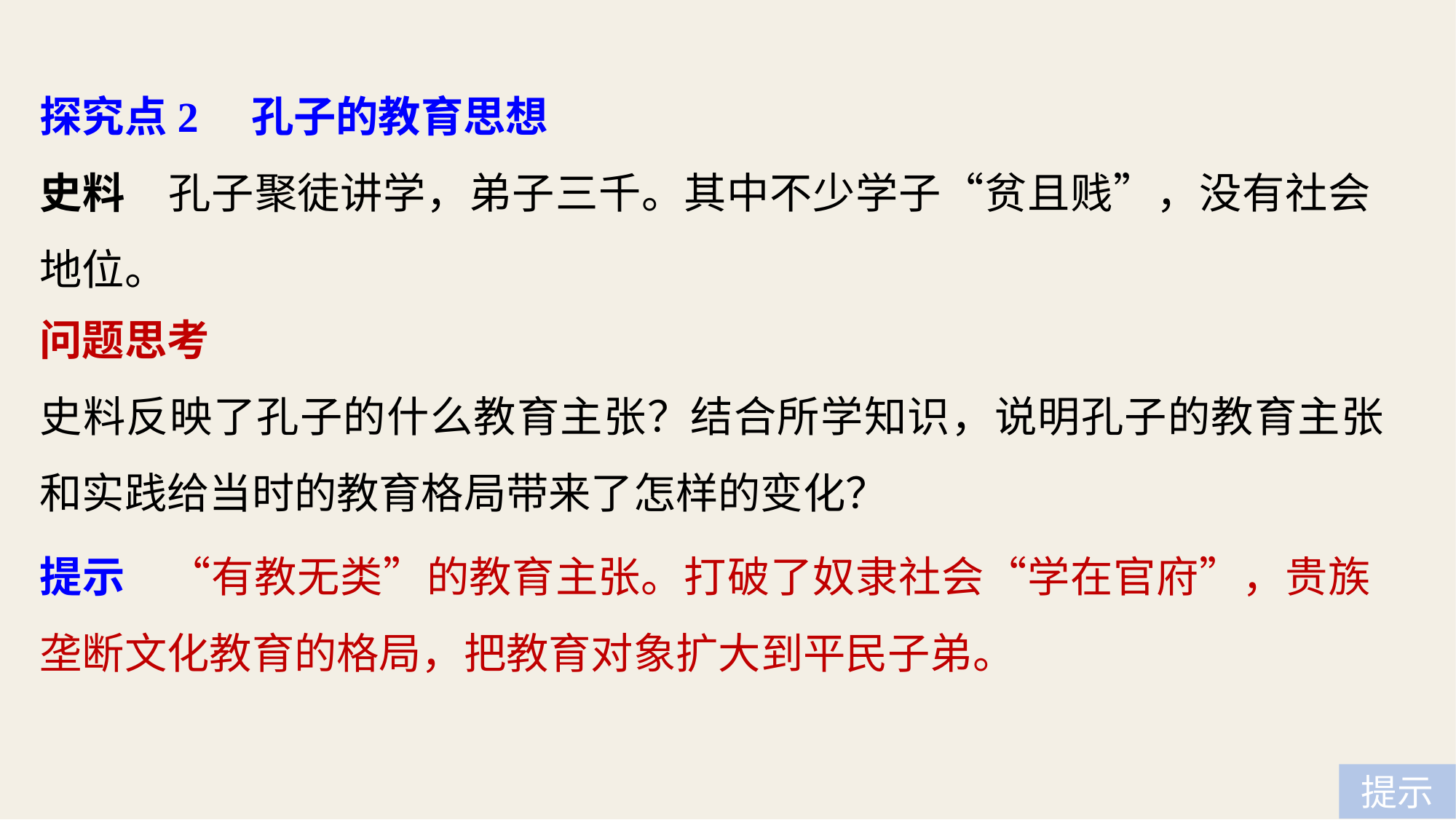

探究点2　孔子的教育思想
史料　孔子聚徒讲学，弟子三千。其中不少学子“贫且贱”，没有社会地位。
问题思考
史料反映了孔子的什么教育主张？结合所学知识，说明孔子的教育主张和实践给当时的教育格局带来了怎样的变化？
提示　“有教无类”的教育主张。打破了奴隶社会“学在官府”，贵族垄断文化教育的格局，把教育对象扩大到平民子弟。
提示